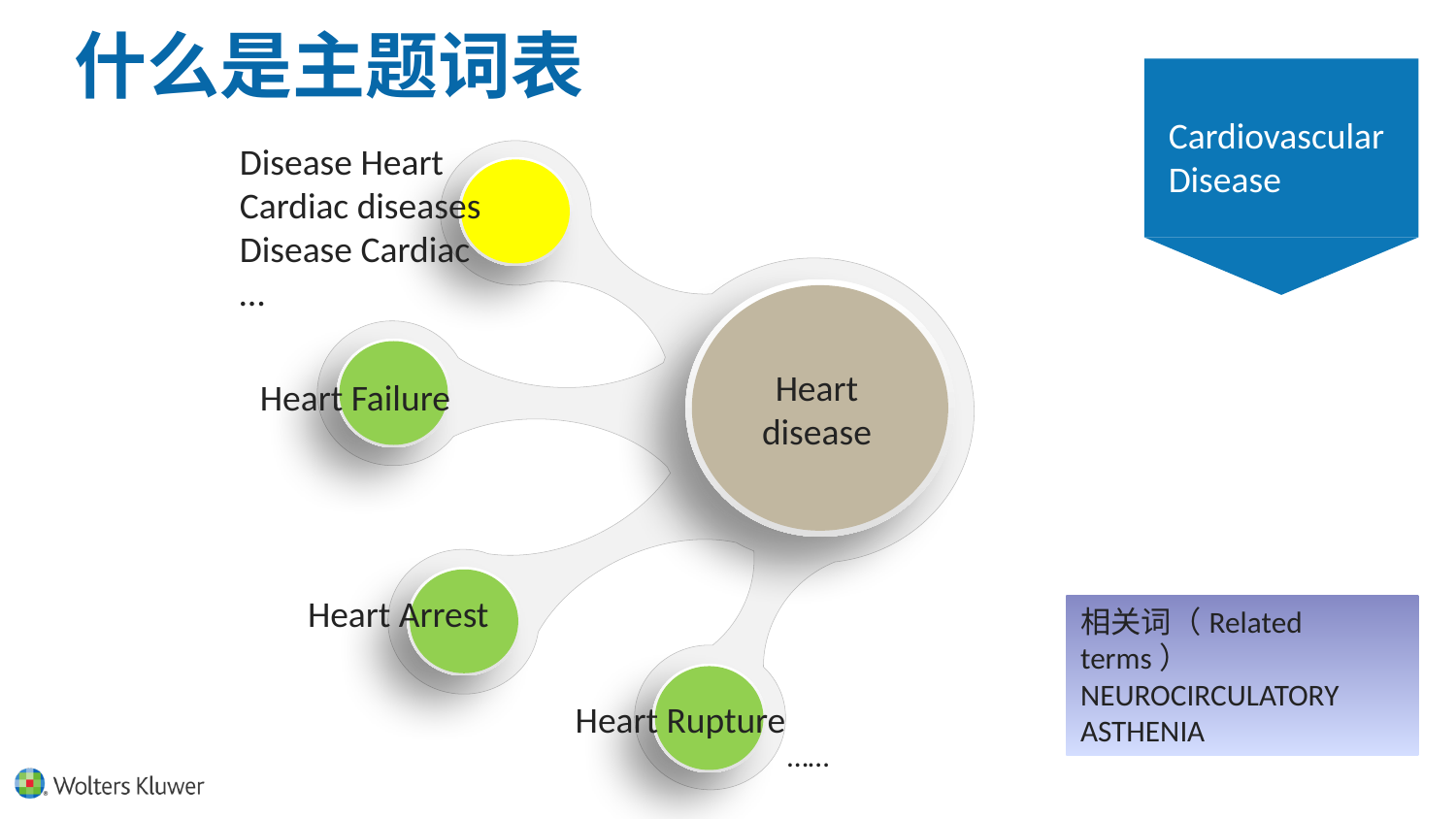

什么是主题词表

Cardiovascular
Disease
Disease Heart
Cardiac diseases
Disease Cardiac
…

点击添加文本
Heart disease
点击添加文本
Heart Failure
点击添加文本
Heart Arrest
相关词（Related terms）
NEUROCIRCULATORY ASTHENIA
点击添加文本
Heart Rupture
……